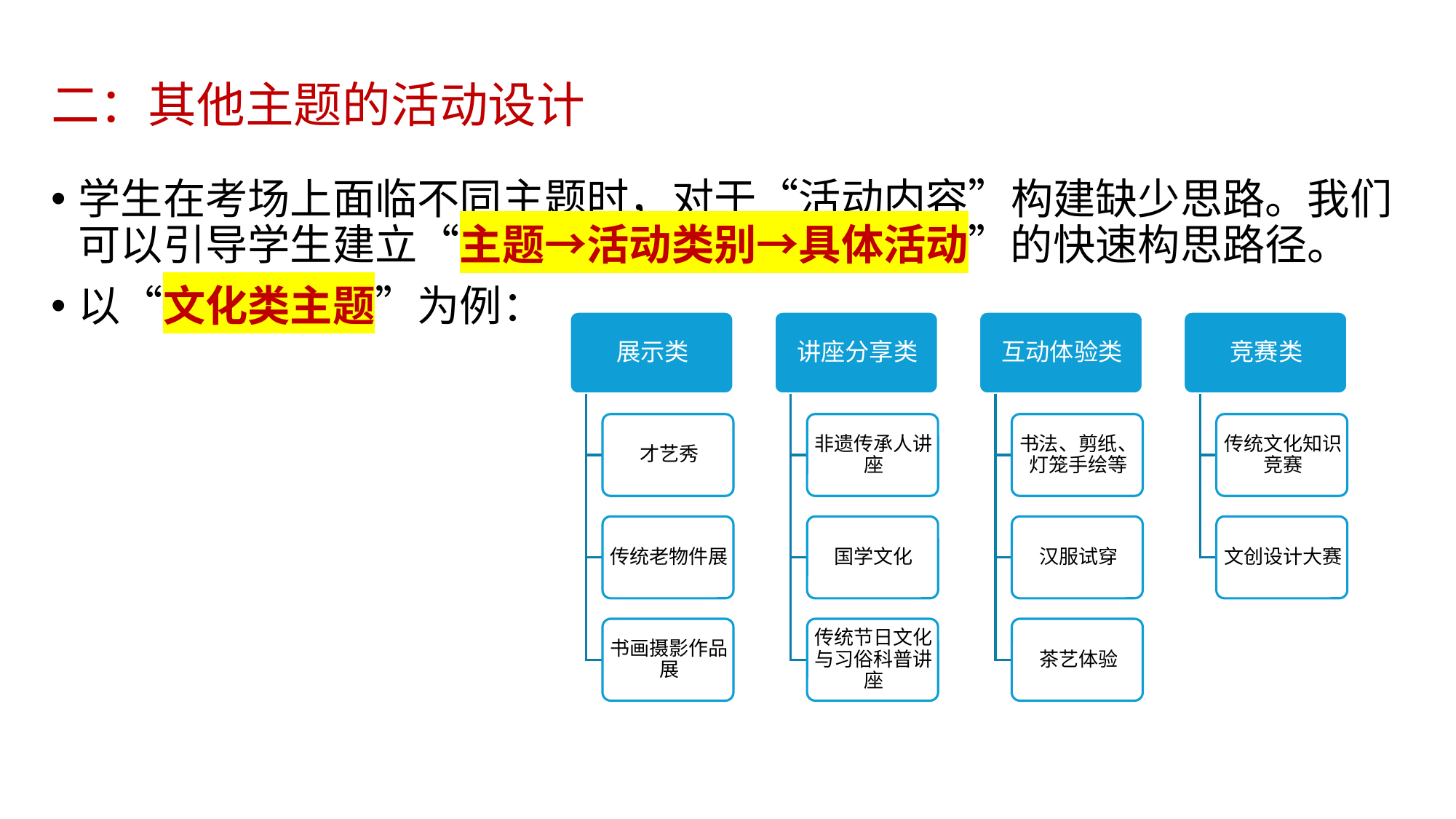

# 二：其他主题的活动设计
学生在考场上面临不同主题时，对于“活动内容”构建缺少思路。我们可以引导学生建立“主题→活动类别→具体活动”的快速构思路径。
以“文化类主题”为例：
展示类
才艺秀
传统老物件展
书画摄影作品展
讲座分享类
非遗传承人讲座
国学文化
传统节日文化与习俗科普讲座
互动体验类
书法、剪纸、灯笼手绘等
汉服试穿
茶艺体验
竞赛类
传统文化知识竞赛
文创设计大赛